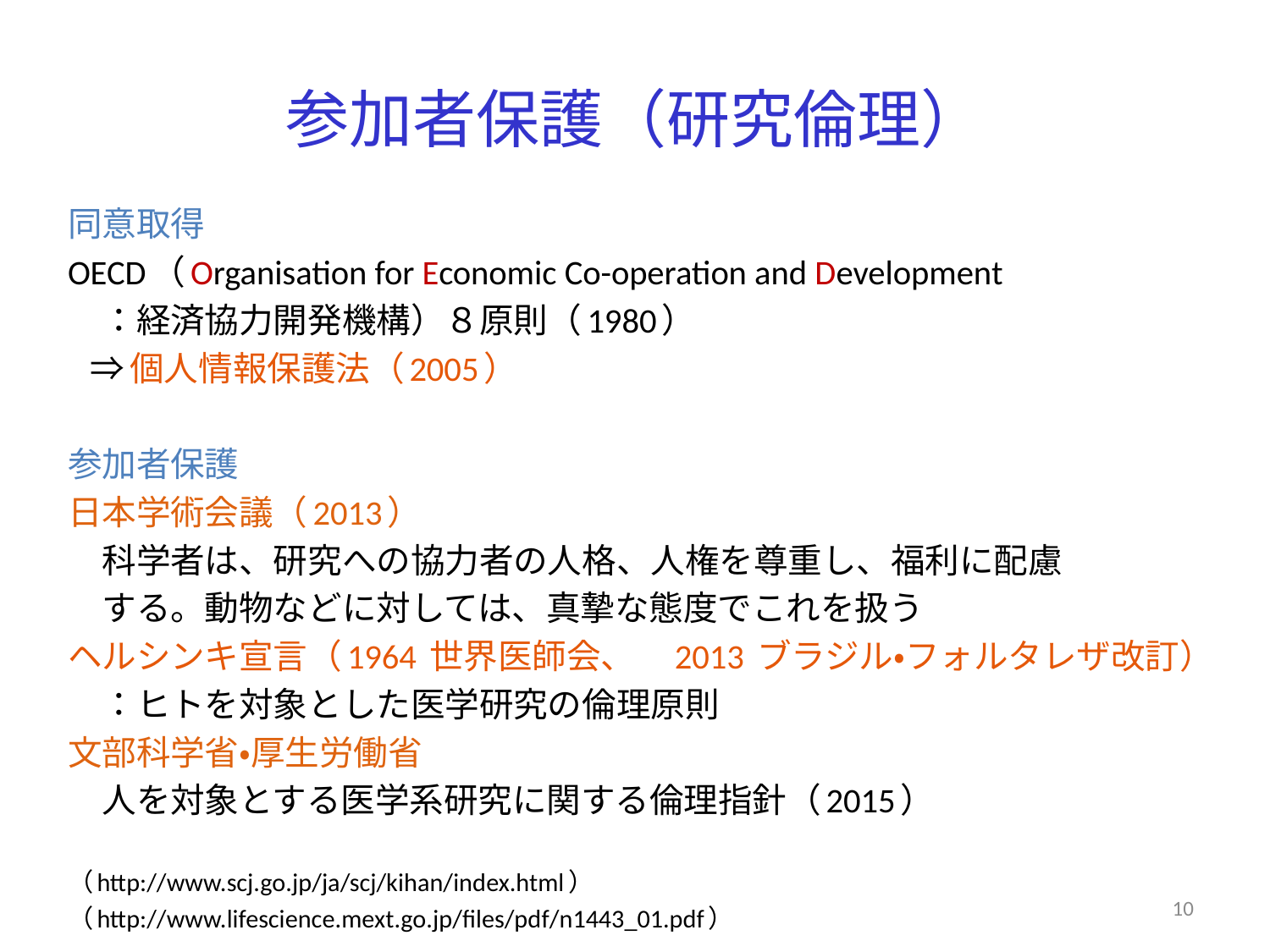

# 参加者保護（研究倫理）
同意取得
OECD（Organisation for Economic Co-operation and Development
　：経済協力開発機構）８原則（1980）
   ⇒個人情報保護法（2005）

参加者保護
日本学術会議（2013）
　科学者は、研究への協力者の人格、人権を尊重し、福利に配慮
　する。動物などに対しては、真摯な態度でこれを扱う
ヘルシンキ宣言（1964 世界医師会、　2013 ブラジル・フォルタレザ改訂）
　：ヒトを対象とした医学研究の倫理原則
文部科学省・厚生労働省
　人を対象とする医学系研究に関する倫理指針（2015）
（http://www.scj.go.jp/ja/scj/kihan/index.html）
（http://www.lifescience.mext.go.jp/files/pdf/n1443_01.pdf）
10